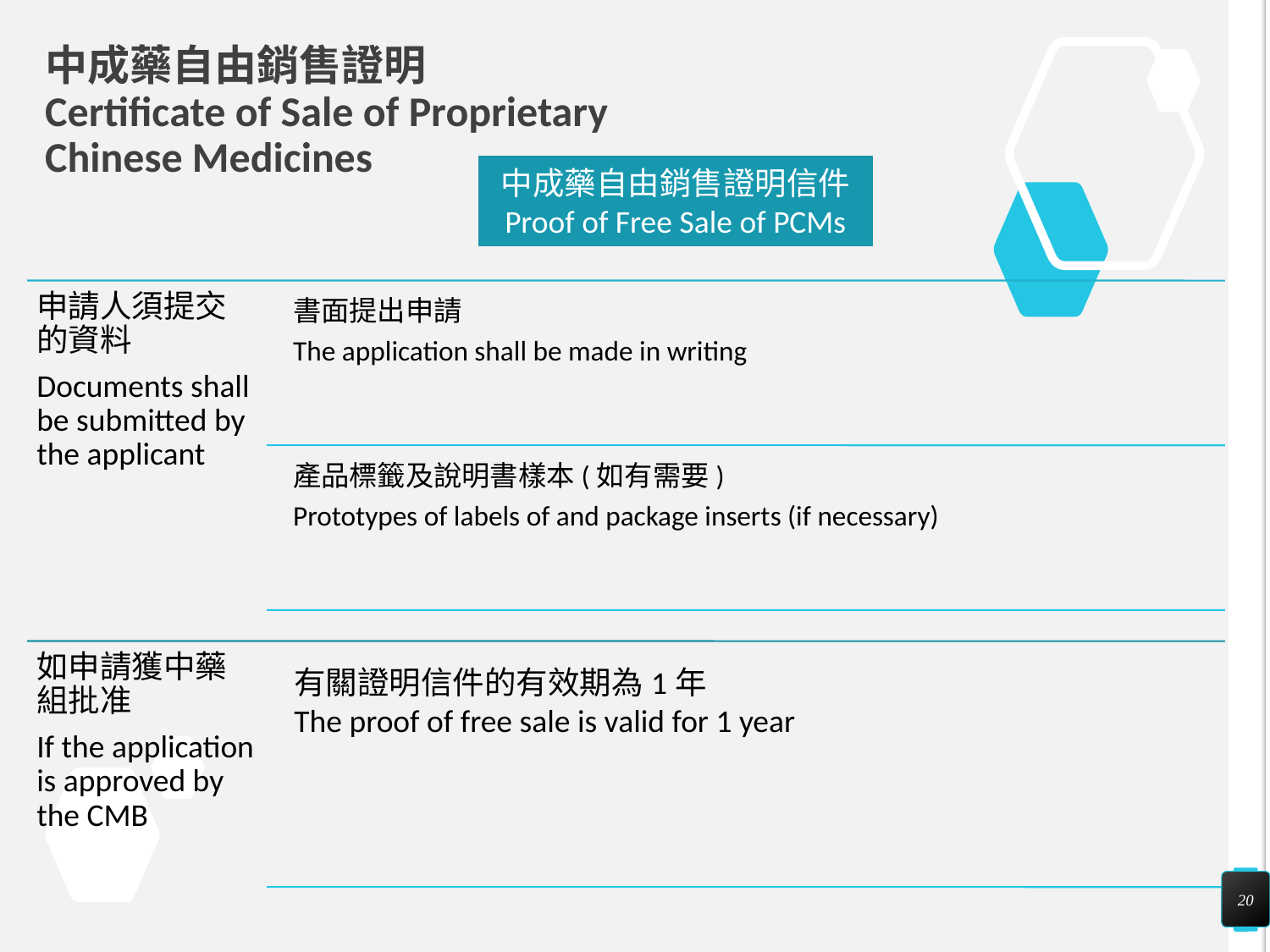

# 中成藥自由銷售證明 Certificate of Sale of Proprietary Chinese Medicines
中成藥自由銷售證明信件
Proof of Free Sale of PCMs
申請人須提交的資料
Documents shall be submitted by the applicant
書面提出申請
The application shall be made in writing
產品標籤及說明書樣本(如有需要)
Prototypes of labels of and package inserts (if necessary)
如申請獲中藥組批准
If the application is approved by the CMB
有關證明信件的有效期為1年
The proof of free sale is valid for 1 year

20